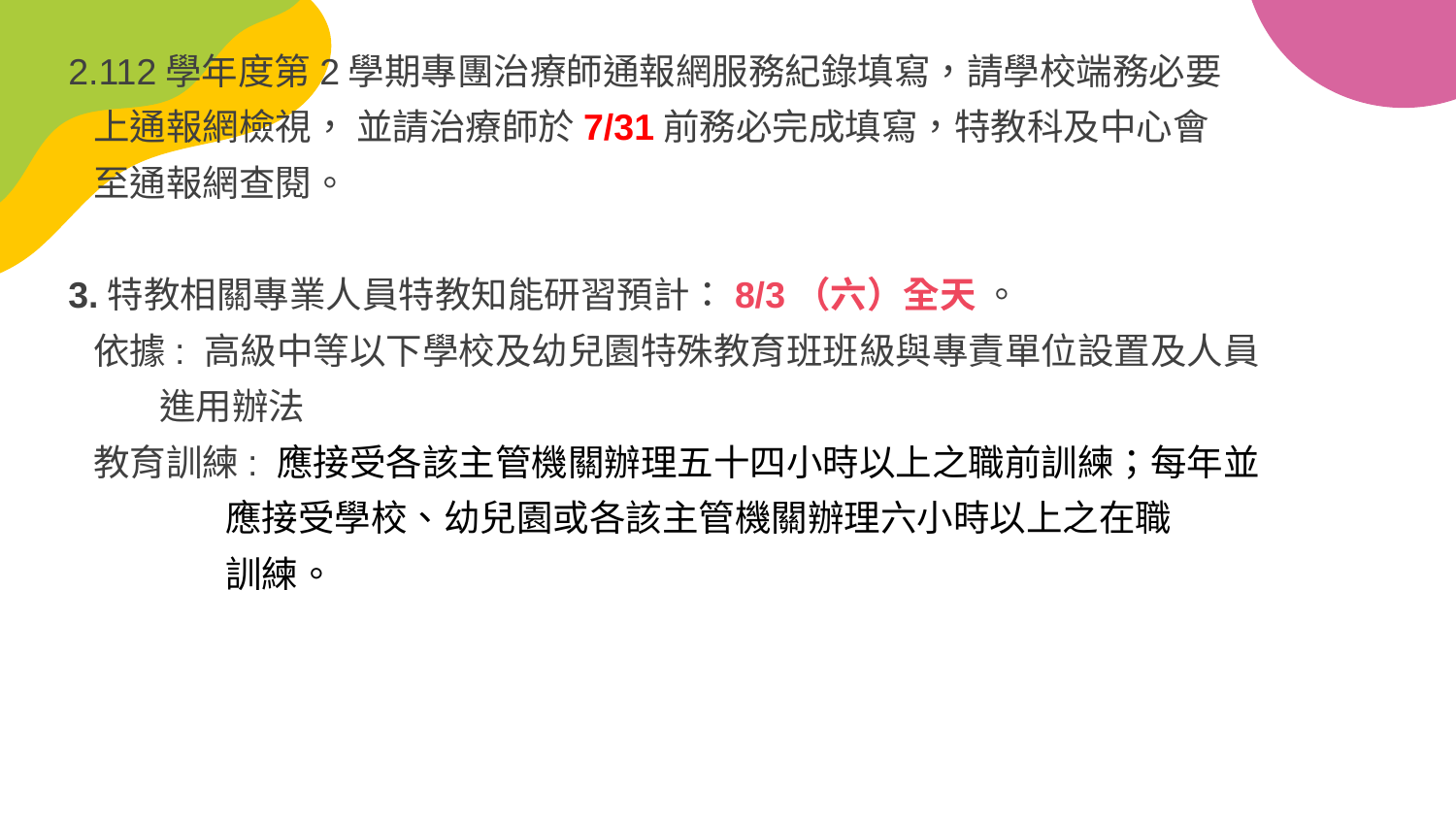

#
2.112學年度第2學期專團治療師通報網服務紀錄填寫，請學校端務必要
  上通報網檢視， 並請治療師於7/31前務必完成填寫，特教科及中心會
  至通報網查閱。

3.特教相關專業人員特教知能研習預計：8/3（六）全天 。
  依據: 高級中等以下學校及幼兒園特殊教育班班級與專責單位設置及人員
          進用辦法
  教育訓練: 應接受各該主管機關辦理五十四小時以上之職前訓練；每年並
                  應接受學校、幼兒園或各該主管機關辦理六小時以上之在職
                  訓練。